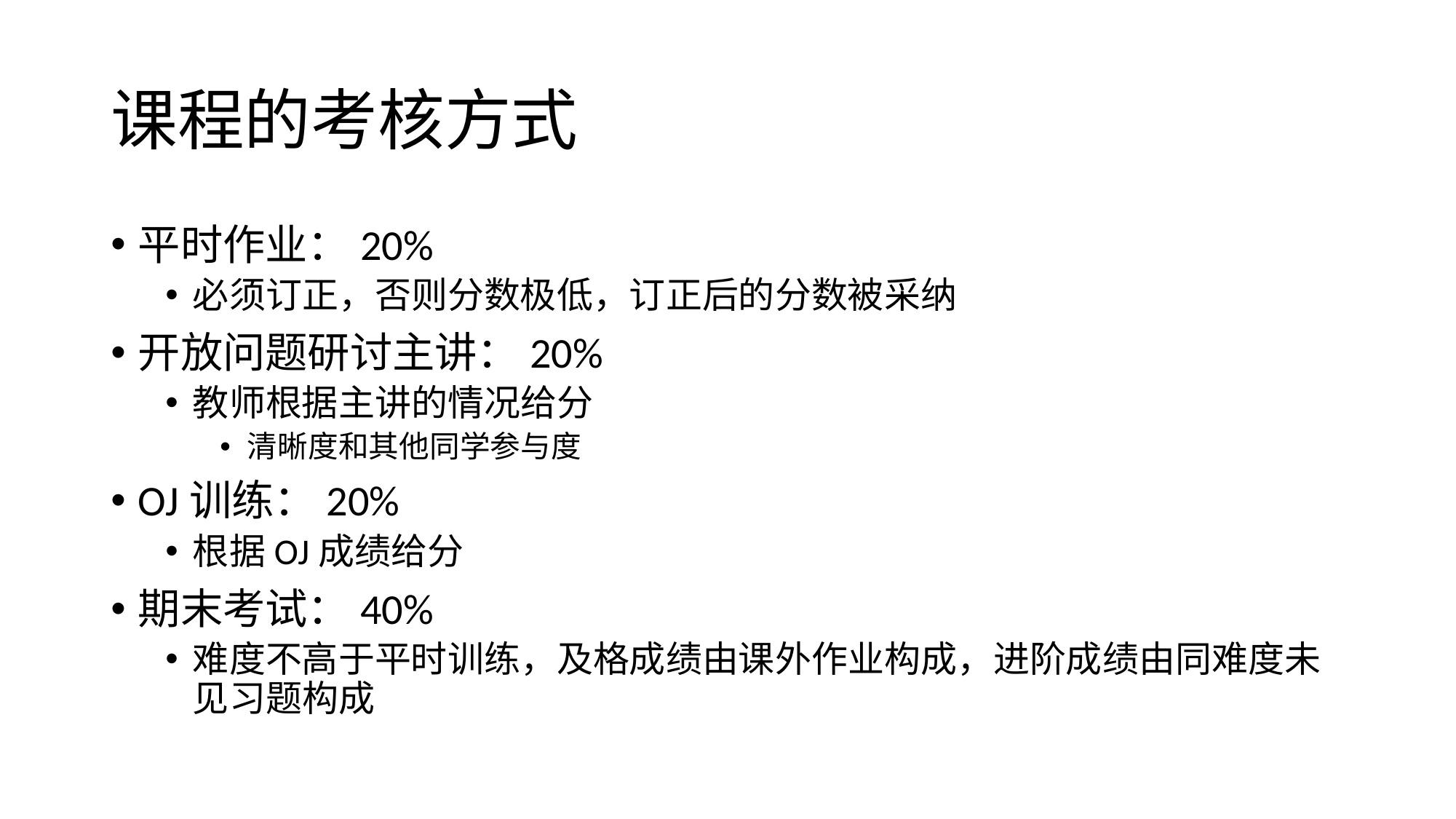

# 课程的考核方式
平时作业：20%
必须订正，否则分数极低，订正后的分数被采纳
开放问题研讨主讲：20%
教师根据主讲的情况给分
清晰度和其他同学参与度
OJ训练：20%
根据OJ成绩给分
期末考试：40%
难度不高于平时训练，及格成绩由课外作业构成，进阶成绩由同难度未见习题构成